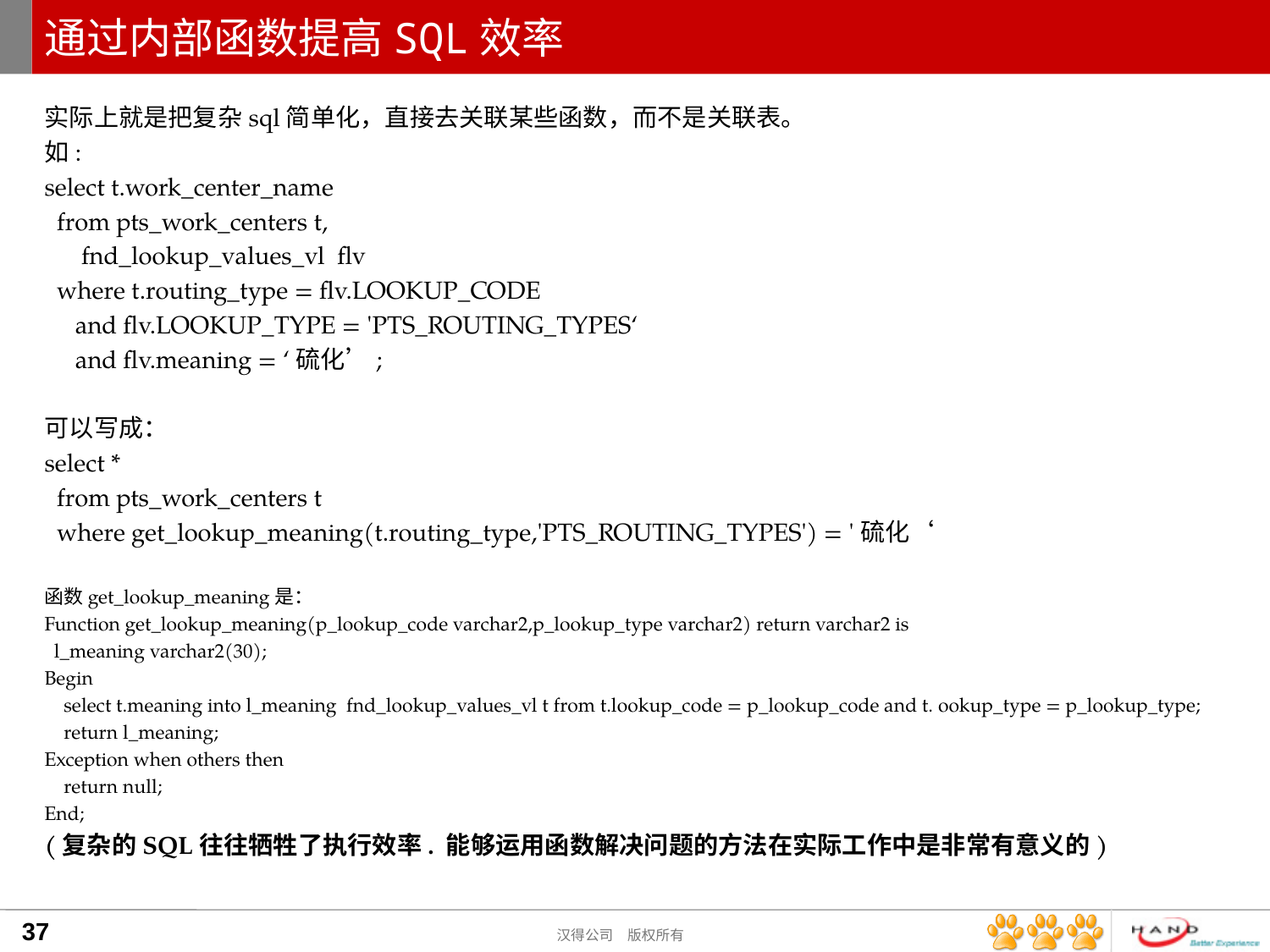

# 通过内部函数提高SQL效率
实际上就是把复杂sql简单化，直接去关联某些函数，而不是关联表。
如:
select t.work_center_name
  from pts_work_centers t,
      fnd_lookup_values_vl  flv
  where t.routing_type = flv.LOOKUP_CODE
     and flv.LOOKUP_TYPE = 'PTS_ROUTING_TYPES‘
     and flv.meaning = ‘硫化’;

可以写成：
select *
  from pts_work_centers t
  where get_lookup_meaning(t.routing_type,'PTS_ROUTING_TYPES') = '硫化‘

函数get_lookup_meaning是：
Function get_lookup_meaning(p_lookup_code varchar2,p_lookup_type varchar2) return varchar2 is
  l_meaning varchar2(30);
Begin
    select t.meaning into l_meaning  fnd_lookup_values_vl t from t.lookup_code = p_lookup_code and t. ookup_type = p_lookup_type;
    return l_meaning;
Exception when others then
    return null;
End;
(复杂的SQL往往牺牲了执行效率. 能够运用函数解决问题的方法在实际工作中是非常有意义的)

37